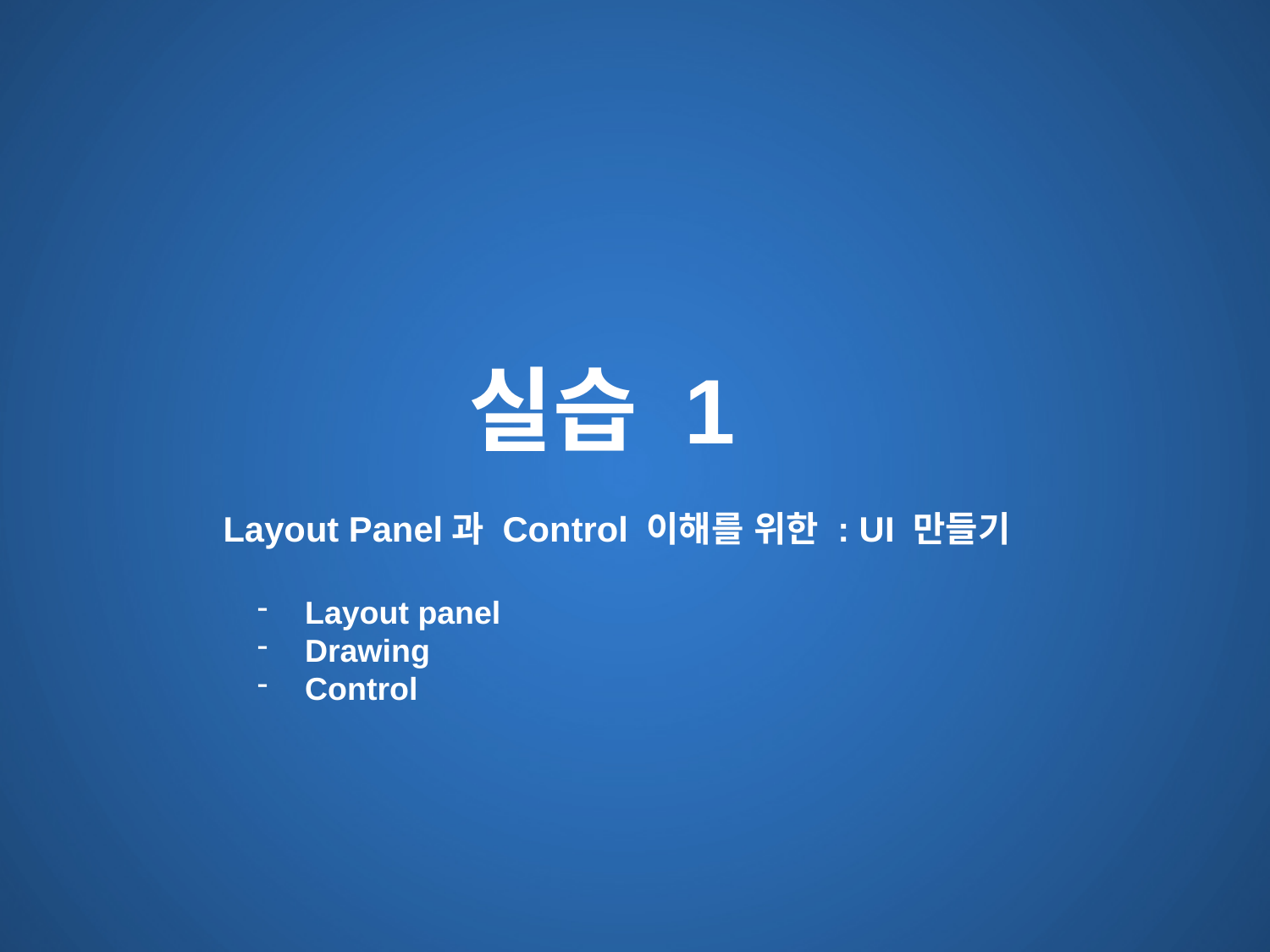

실습 1
 Layout Panel과 Control 이해를 위한 : UI 만들기
Layout panel
Drawing
Control